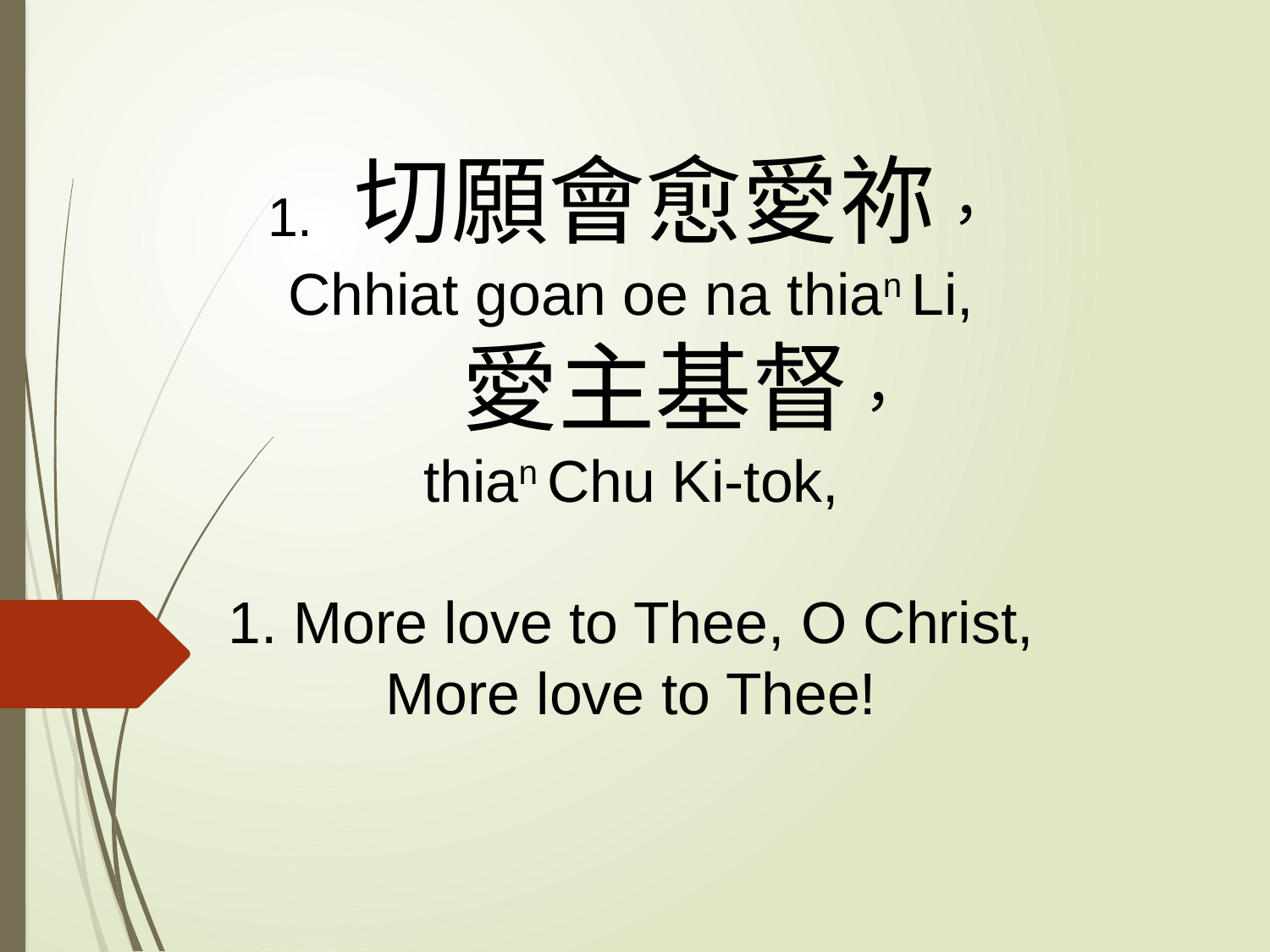

# 1.  切願會愈愛祢， Chhiat goan oe na thian Li, 愛主基督， thian Chu Ki-tok, 1. More love to Thee, O Christ, More love to Thee!